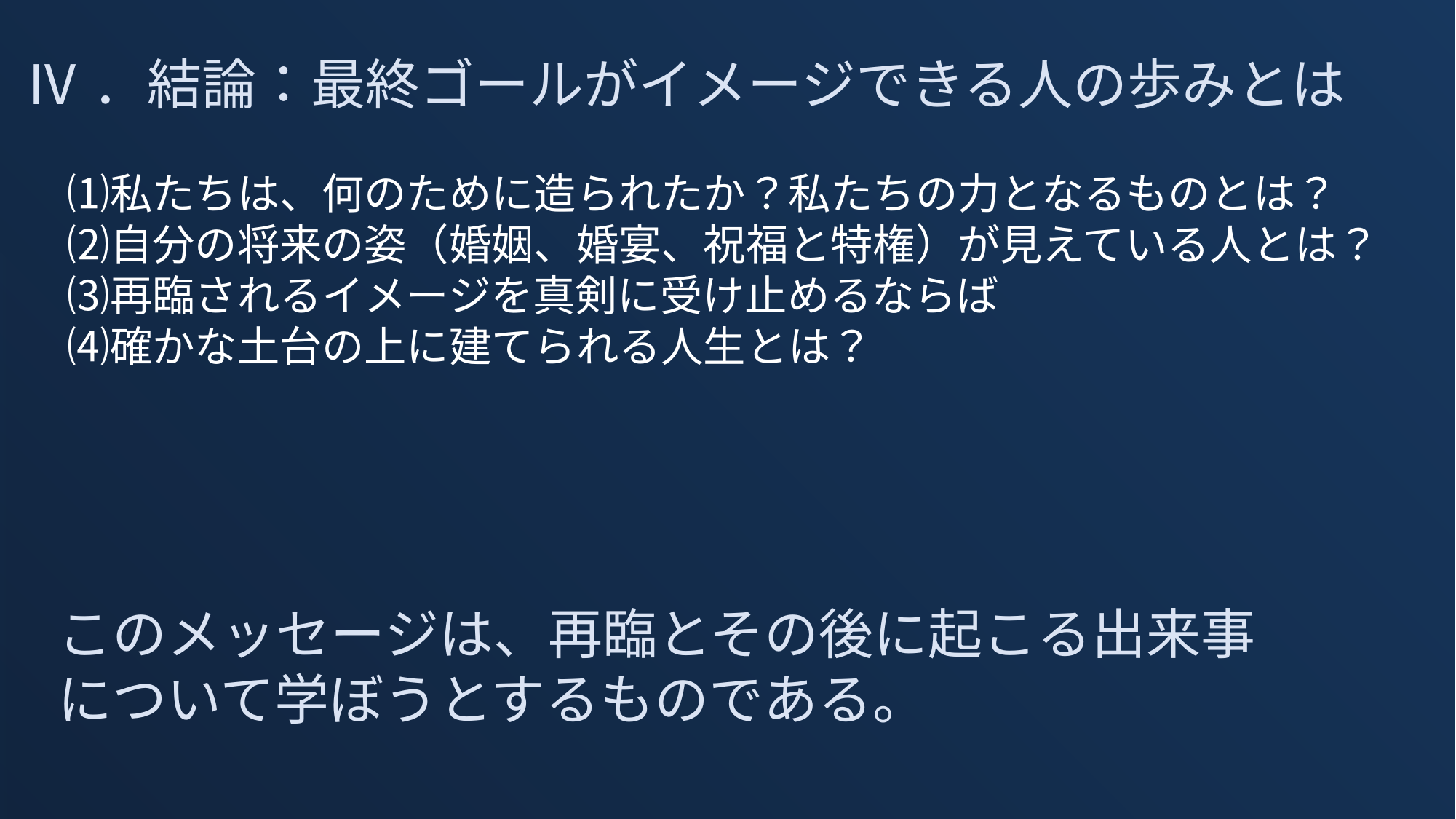

Ⅳ．結論：最終ゴールがイメージできる人の歩みとは

　⑴私たちは、何のために造られたか？私たちの力となるものとは？
　⑵自分の将来の姿（婚姻、婚宴、祝福と特権）が見えている人とは？
　⑶再臨されるイメージを真剣に受け止めるならば
　⑷確かな土台の上に建てられる人生とは？
このメッセージは、再臨とその後に起こる出来事
について学ぼうとするものである。